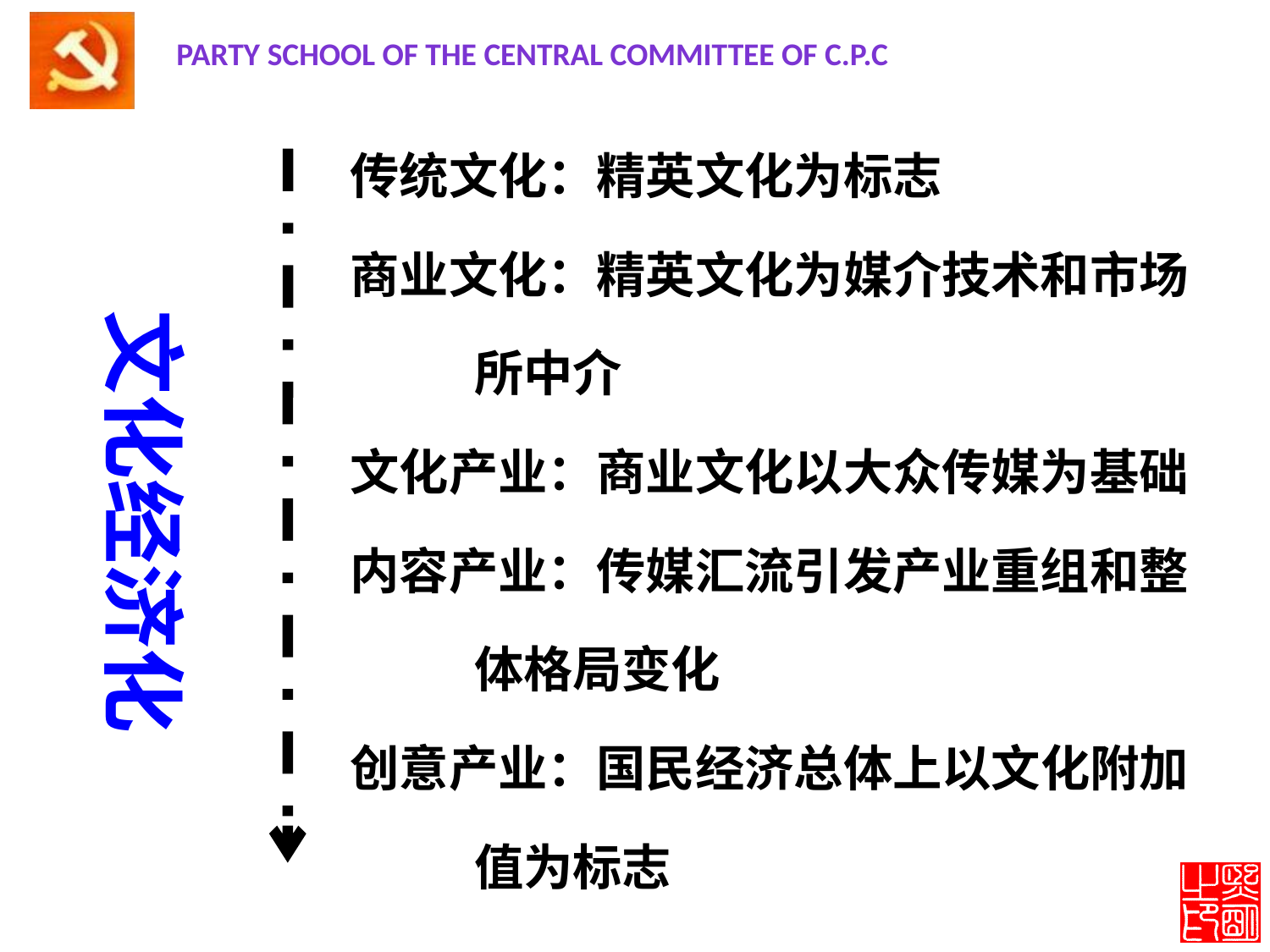

传统文化：精英文化为标志
商业文化：精英文化为媒介技术和市场
          所中介
文化产业：商业文化以大众传媒为基础
内容产业：传媒汇流引发产业重组和整
          体格局变化
创意产业：国民经济总体上以文化附加
          值为标志
文化经济化